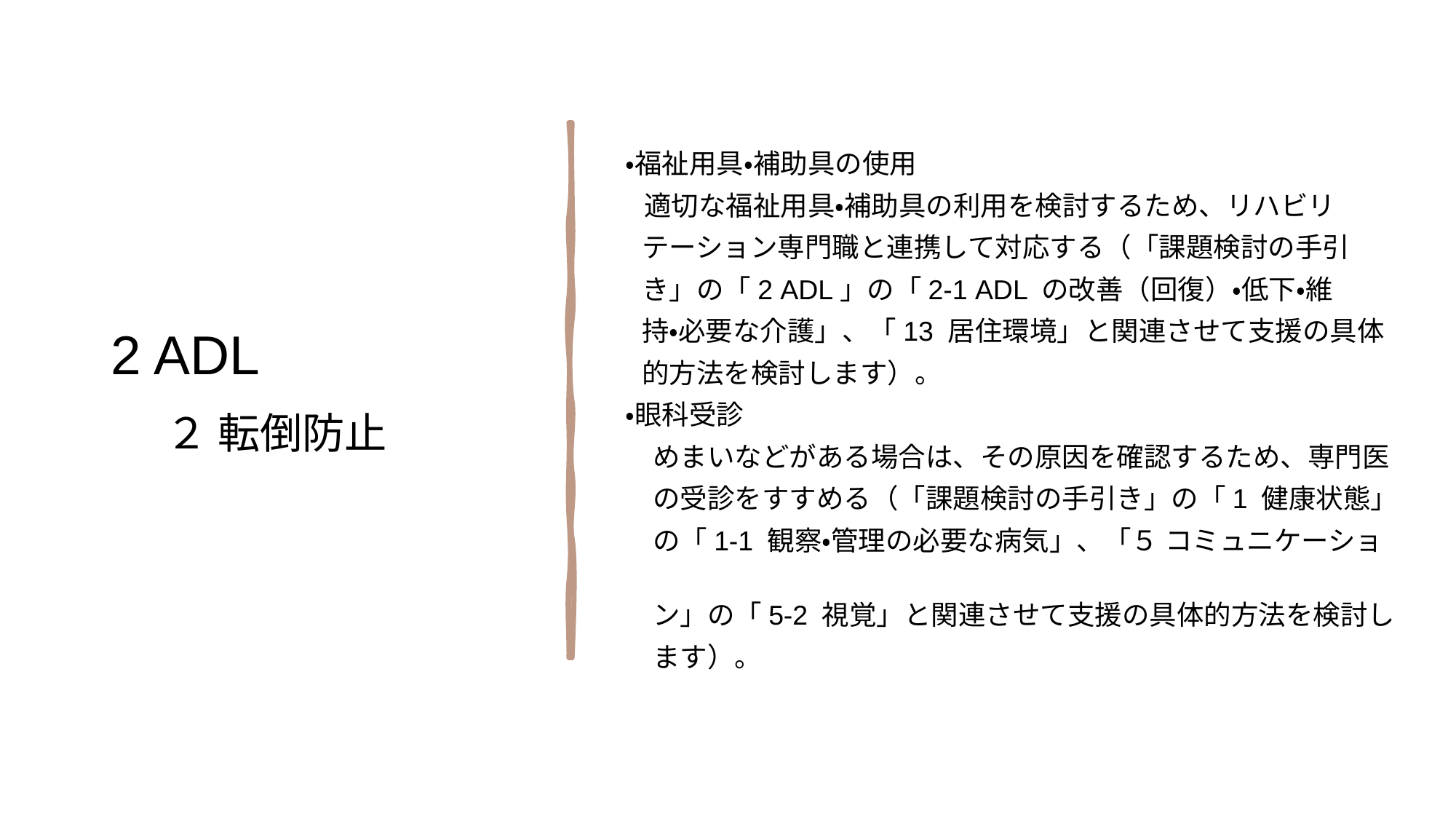

・福祉用具・補助具の使用
　   適切な福祉用具・補助具の利用を検討するため、リハビリ
      テーション専門職と連携して対応する（「課題検討の手引
      き」の「2 ADL」の「2-1 ADL の改善（回復）・低下・維
      持・必要な介護」、「13 居住環境」と関連させて支援の具体
      的方法を検討します）。
　・眼科受診
　　めまいなどがある場合は、その原因を確認するため、専門医
　　の受診をすすめる（「課題検討の手引き」の「1 健康状態」
　　の「1-1 観察・管理の必要な病気」、「５ コミュニケーショ
　　ン」の「5-2 視覚」と関連させて支援の具体的方法を検討し
　　ます）。
2 ADL
　２ 転倒防止